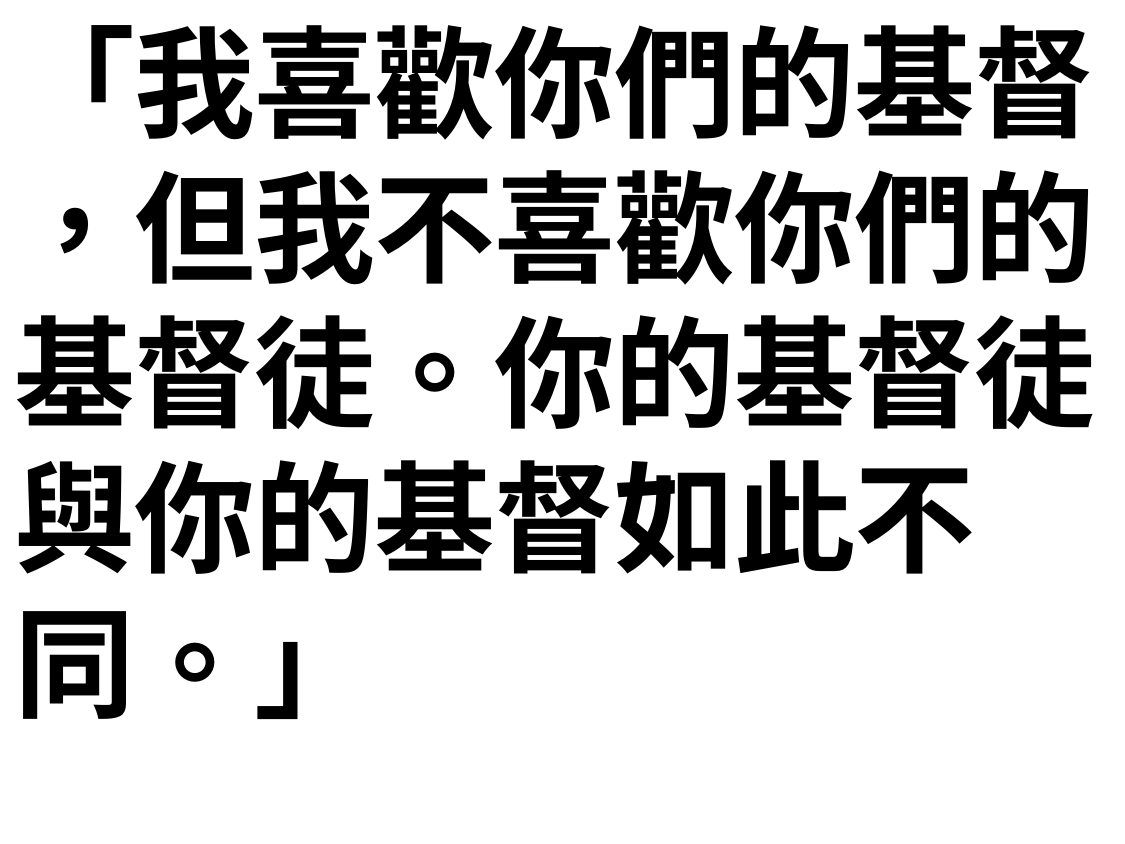

「我喜歡你們的基督
，但我不喜歡你們的基督徒。你的基督徒與你的基督如此不同。」